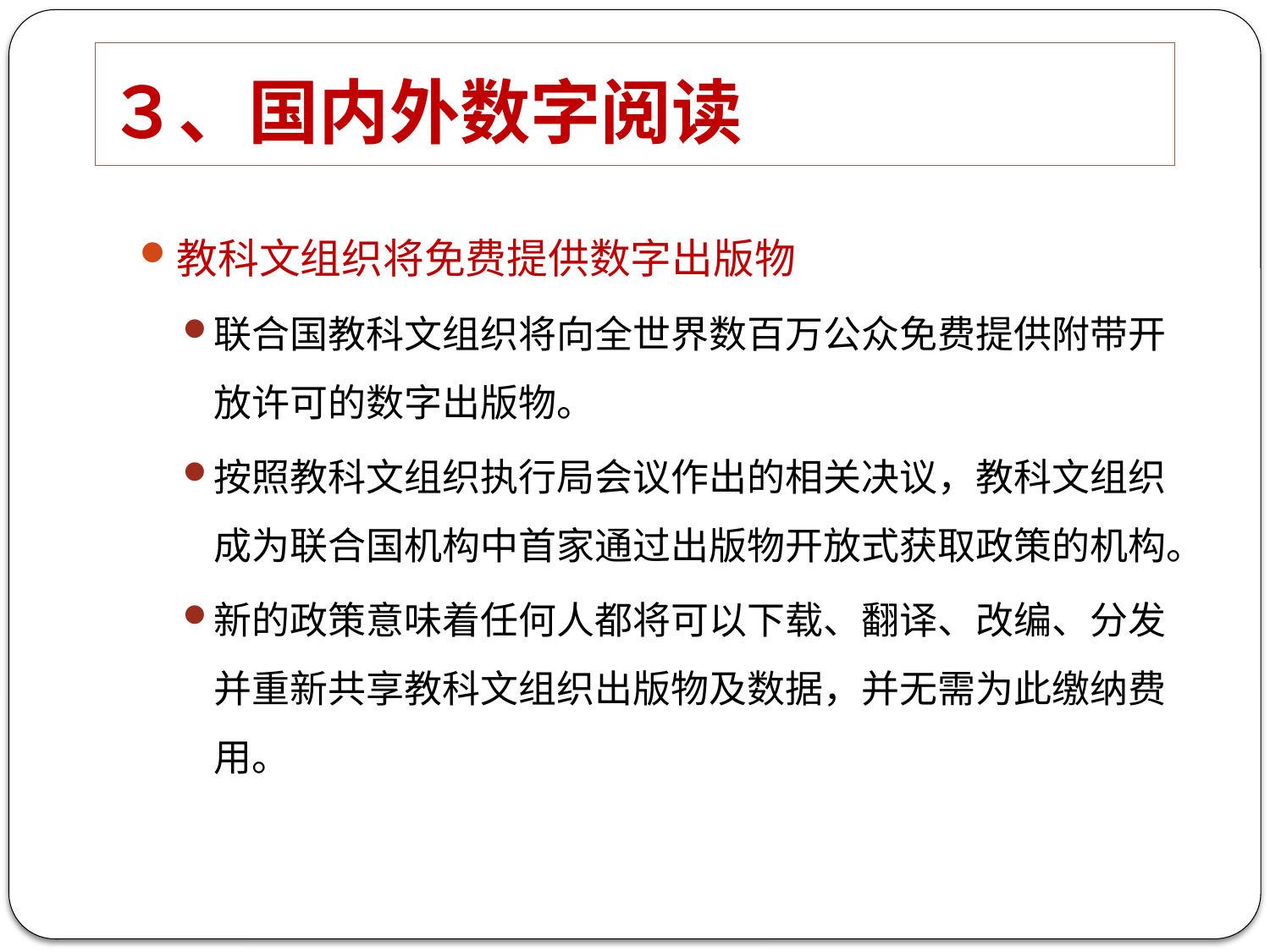

# ３、国内外数字阅读
教科文组织将免费提供数字出版物
联合国教科文组织将向全世界数百万公众免费提供附带开放许可的数字出版物。
按照教科文组织执行局会议作出的相关决议，教科文组织成为联合国机构中首家通过出版物开放式获取政策的机构。
新的政策意味着任何人都将可以下载、翻译、改编、分发并重新共享教科文组织出版物及数据，并无需为此缴纳费用。